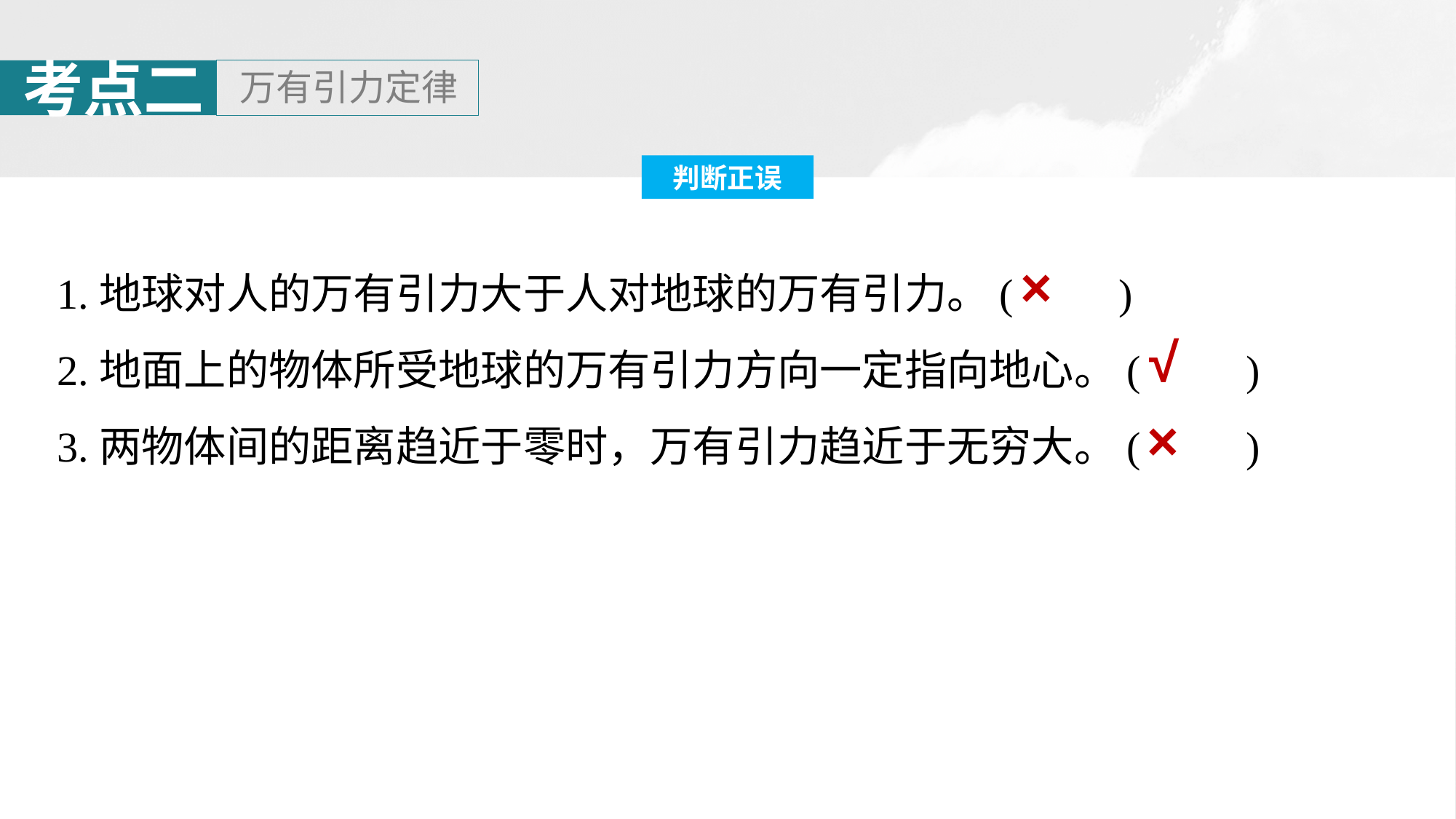

1.地球对人的万有引力大于人对地球的万有引力。(　　)
2.地面上的物体所受地球的万有引力方向一定指向地心。(　　)
3.两物体间的距离趋近于零时，万有引力趋近于无穷大。(　　)
×
√
×